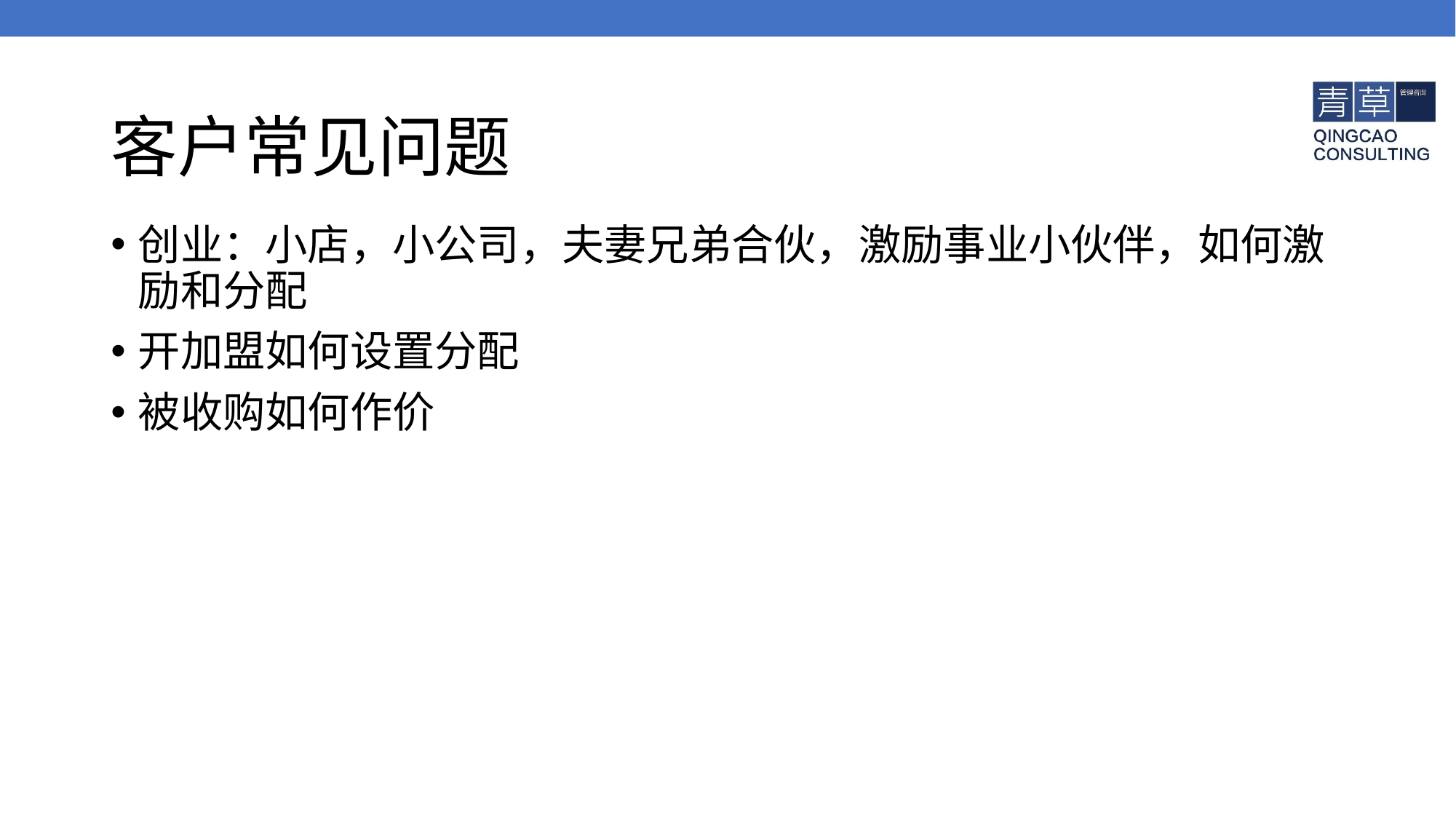

# 客户常见问题
创业：小店，小公司，夫妻兄弟合伙，激励事业小伙伴，如何激励和分配
开加盟如何设置分配
被收购如何作价